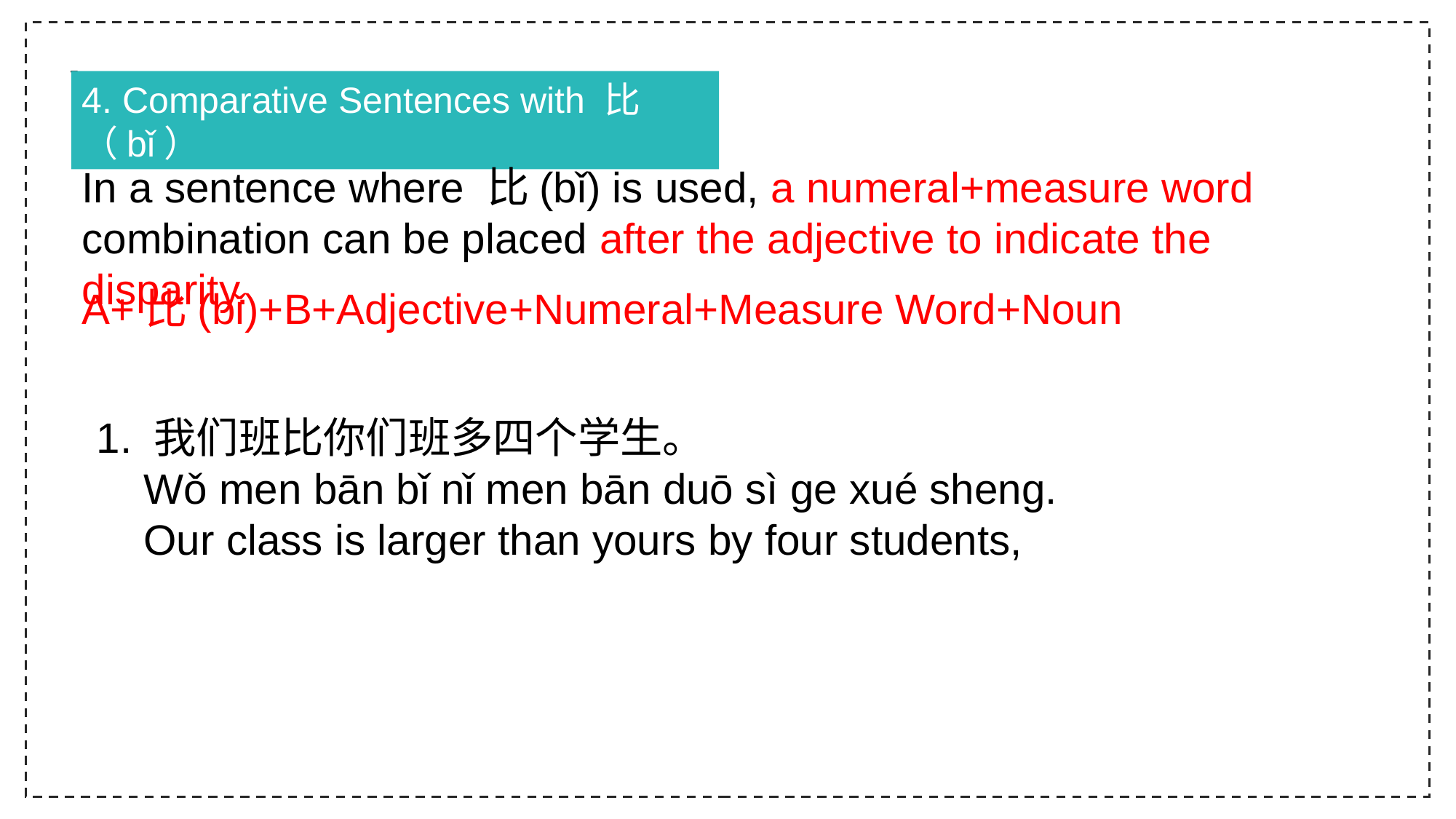

4. Comparative Sentences with 比（bǐ）
In a sentence where 比(bǐ) is used, a numeral+measure word combination can be placed after the adjective to indicate the disparity.
A+比(bǐ)+B+Adjective+Numeral+Measure Word+Noun
1. 我们班比你们班多四个学生。
    Wǒ men bān bǐ nǐ men bān duō sì ge xué sheng.
    Our class is larger than yours by four students,